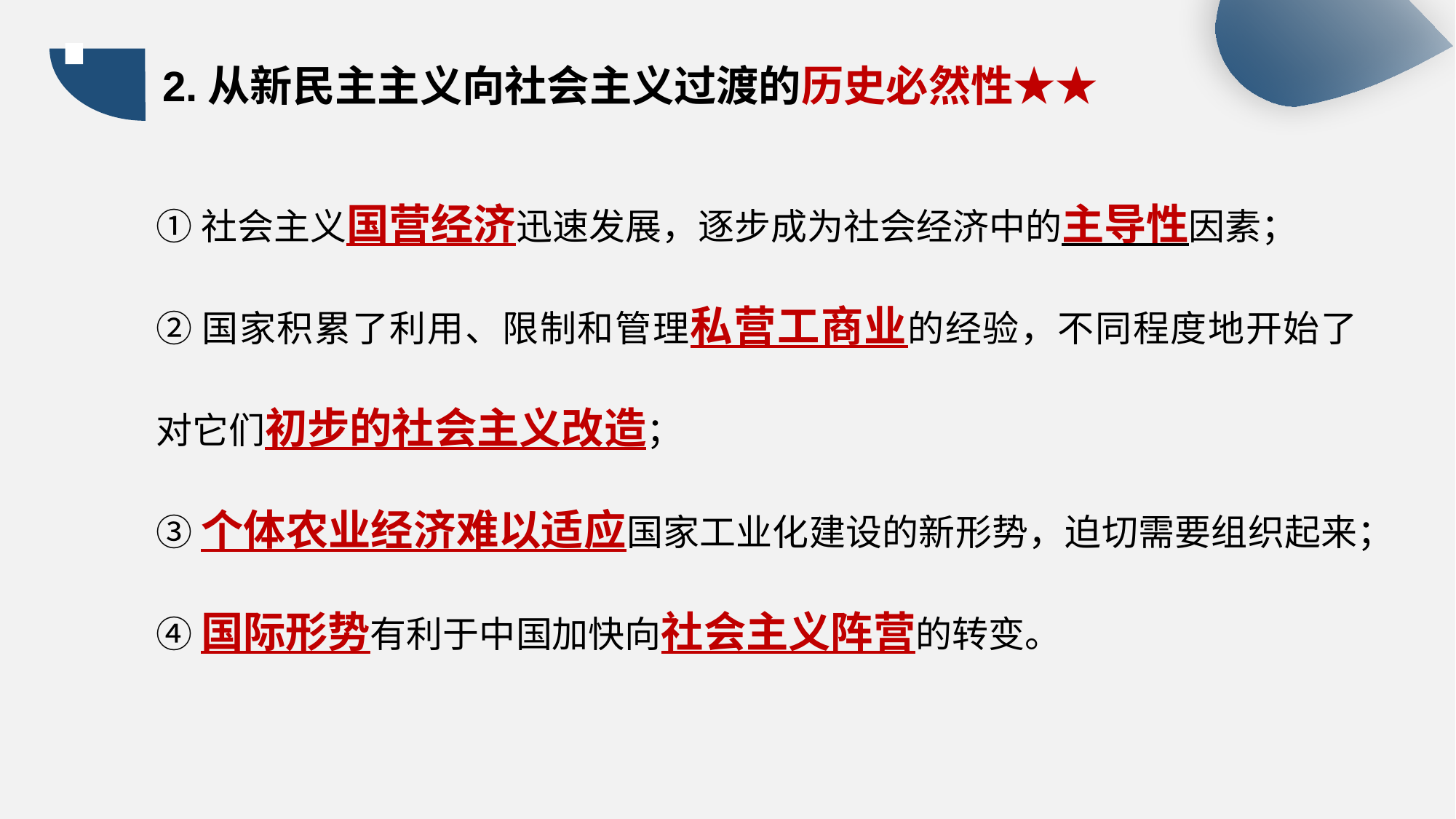

2.从新民主主义向社会主义过渡的历史必然性★★
①社会主义国营经济迅速发展，逐步成为社会经济中的主导性因素；
②国家积累了利用、限制和管理私营工商业的经验，不同程度地开始了对它们初步的社会主义改造；
③个体农业经济难以适应国家工业化建设的新形势，迫切需要组织起来；
④国际形势有利于中国加快向社会主义阵营的转变。